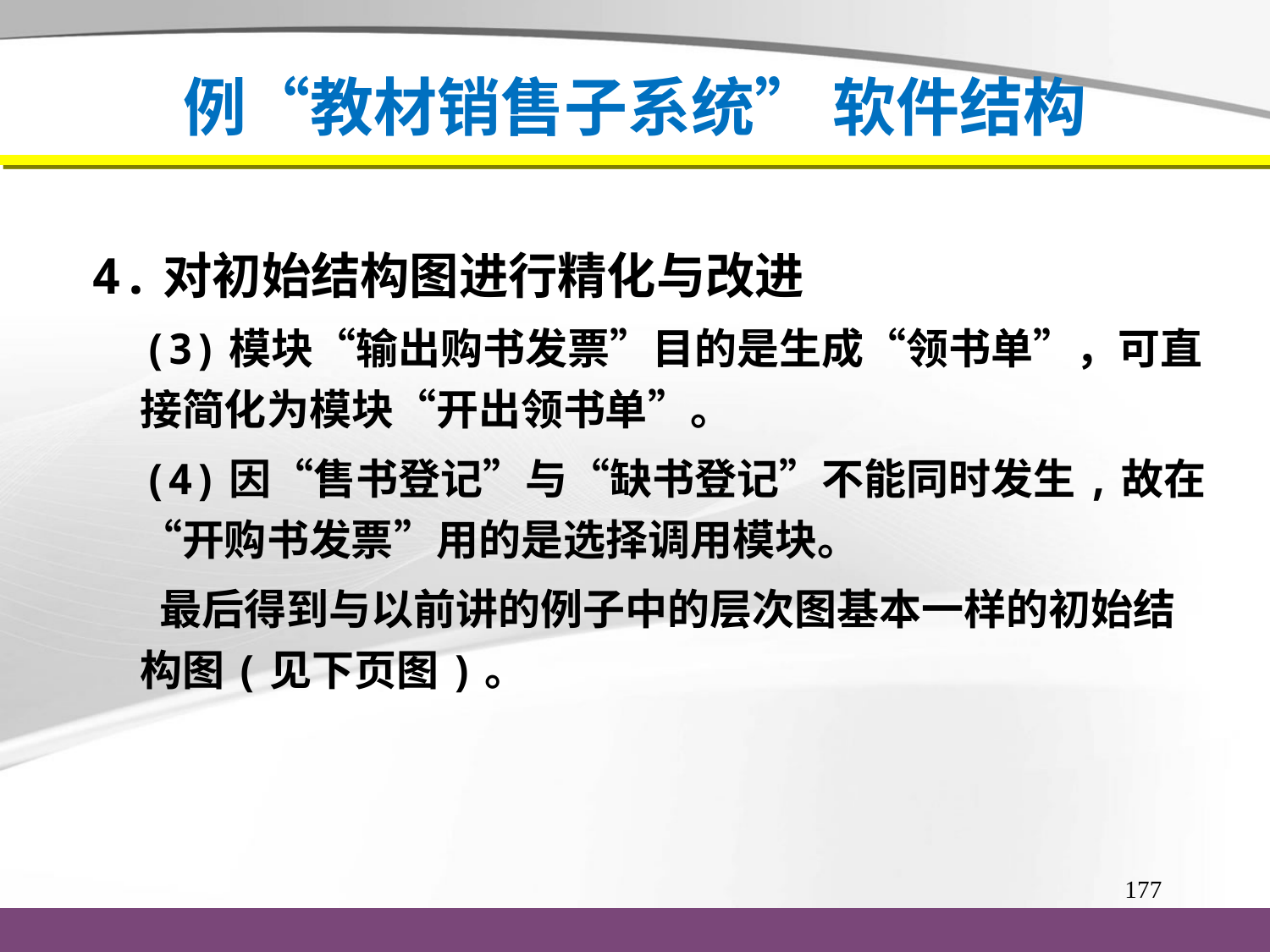

# 例“教材销售子系统” 软件结构
4.对初始结构图进行精化与改进
  (3)模块“输出购书发票”目的是生成“领书单”，可直接简化为模块“开出领书单”。
  (4)因“售书登记”与“缺书登记”不能同时发生,故在“开购书发票”用的是选择调用模块。
      最后得到与以前讲的例子中的层次图基本一样的初始结构图(见下页图)。
177